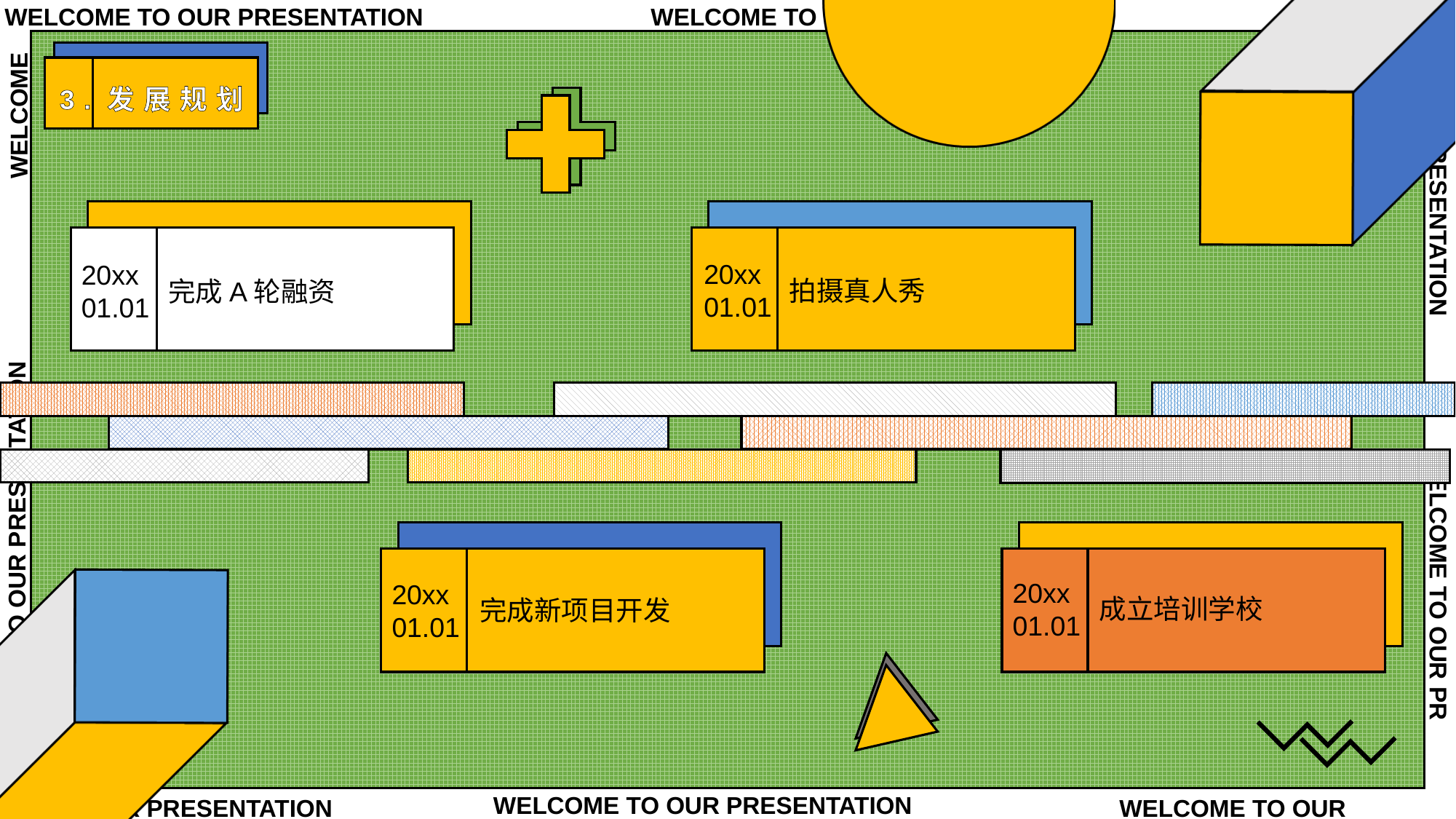

3.发展规划

20xx
01.01
20xx
01.01
拍摄真人秀
完成A轮融资

20xx
01.01
20xx
01.01
成立培训学校
完成新项目开发